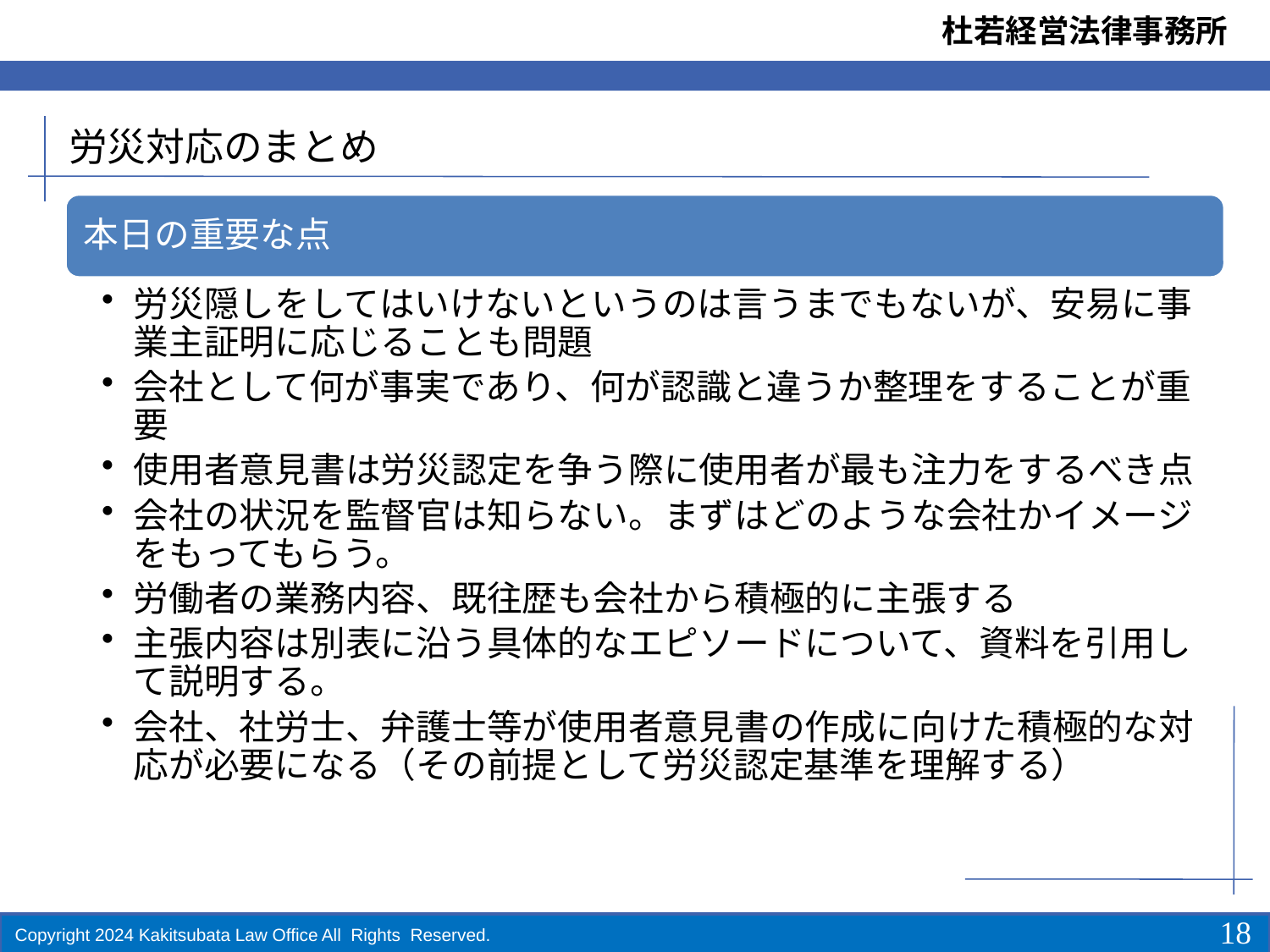

労災対応のまとめ
本日の重要な点
労災隠しをしてはいけないというのは言うまでもないが、安易に事業主証明に応じることも問題
会社として何が事実であり、何が認識と違うか整理をすることが重要
使用者意見書は労災認定を争う際に使用者が最も注力をするべき点
会社の状況を監督官は知らない。まずはどのような会社かイメージをもってもらう。
労働者の業務内容、既往歴も会社から積極的に主張する
主張内容は別表に沿う具体的なエピソードについて、資料を引用して説明する。
会社、社労士、弁護士等が使用者意見書の作成に向けた積極的な対応が必要になる（その前提として労災認定基準を理解する）
18